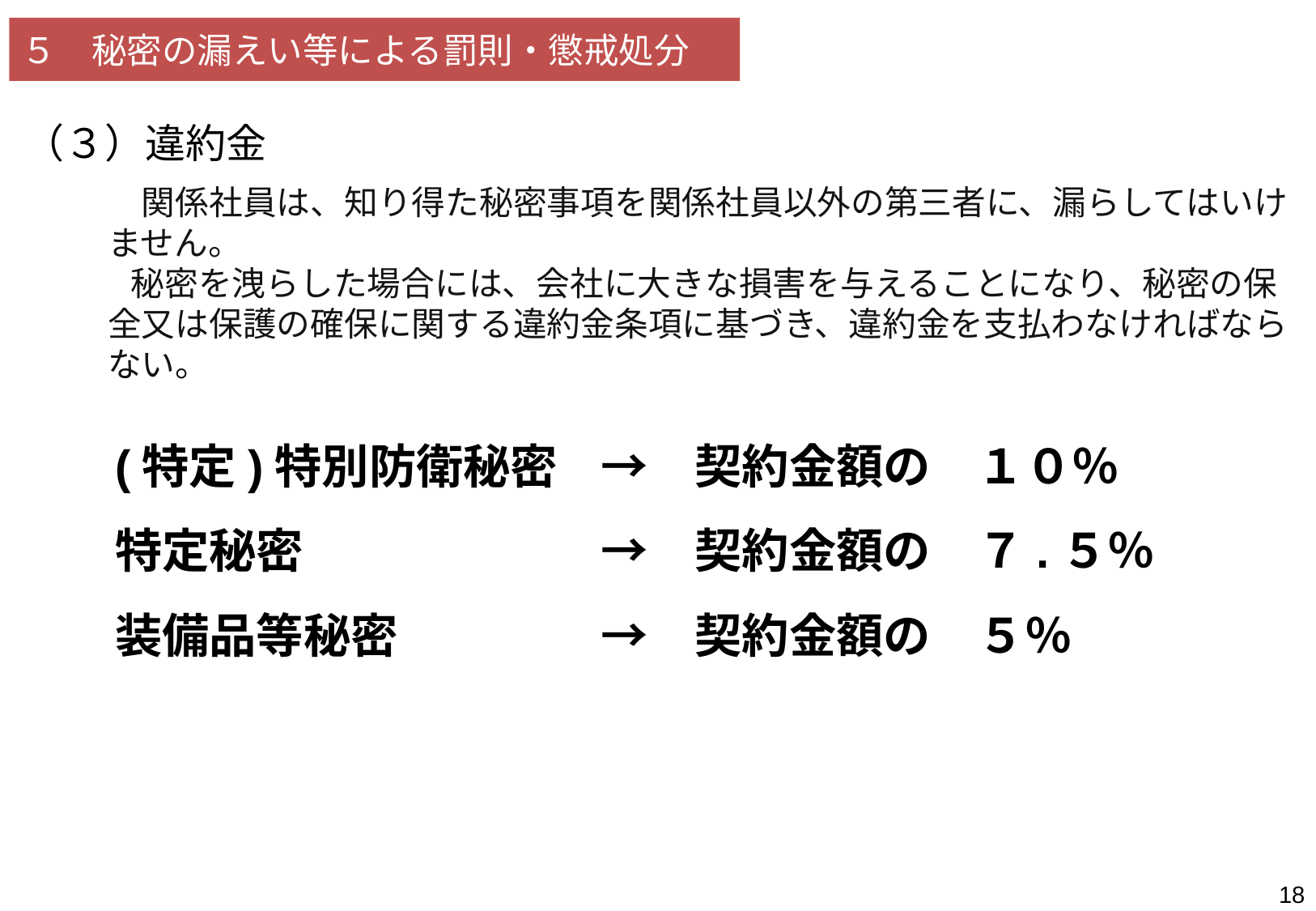

５　秘密の漏えい等による罰則・懲戒処分
（３）違約金
　関係社員は、知り得た秘密事項を関係社員以外の第三者に、漏らしてはいけません。
秘密を洩らした場合には、会社に大きな損害を与えることになり、秘密の保全又は保護の確保に関する違約金条項に基づき、違約金を支払わなければならない。

| 27 | 秘密の漏えい等に係る罰則、懲戒処分、違約金条項等が記載されているか。 |
| --- | --- |
(特定)特別防衛秘密	→　契約金額の　１０％
特定秘密			→　契約金額の　７.５％
装備品等秘密		→　契約金額の　５％
18